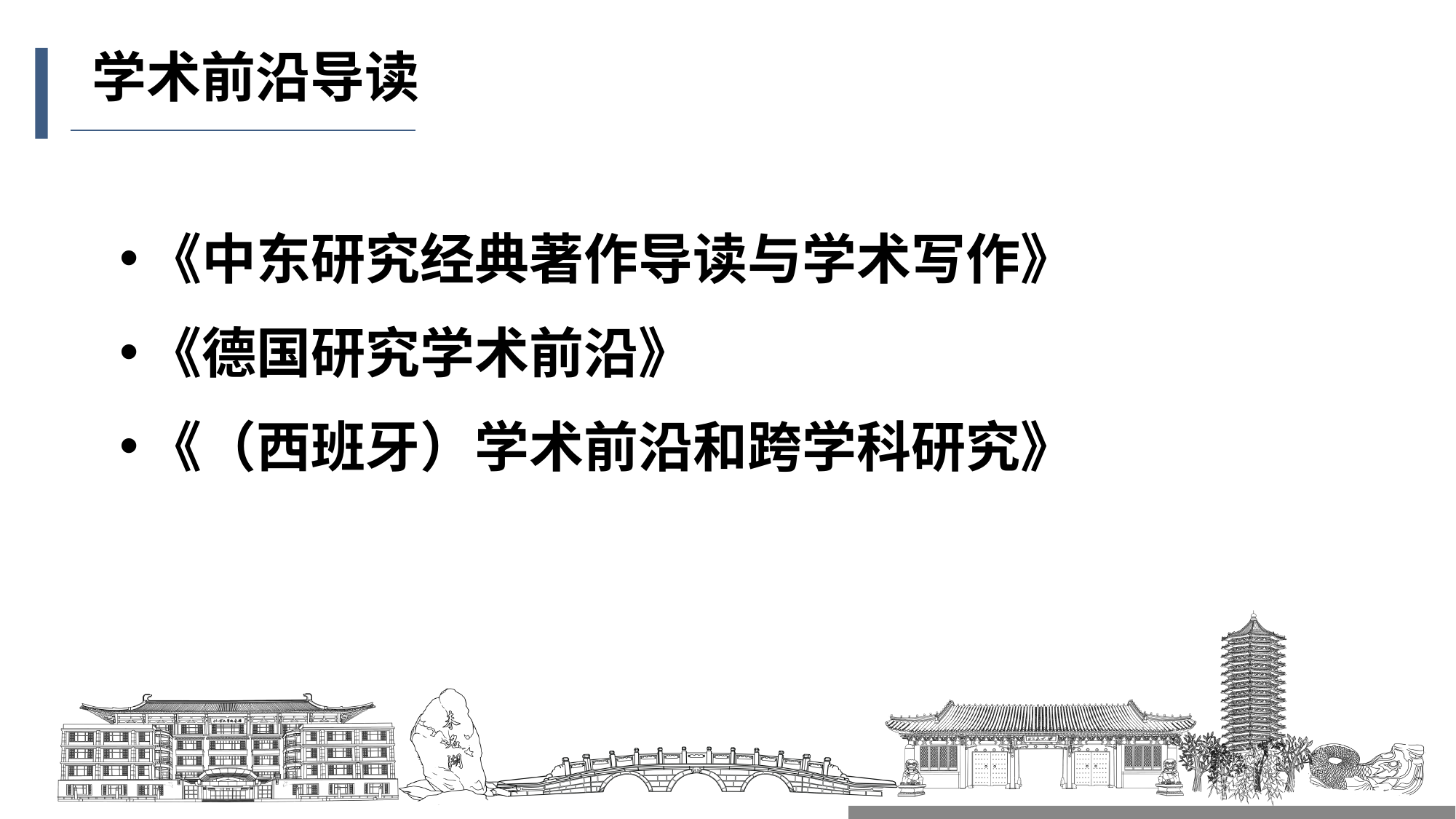

# 学术前沿导读
《中东研究经典著作导读与学术写作》
《德国研究学术前沿》
《（西班牙）学术前沿和跨学科研究》